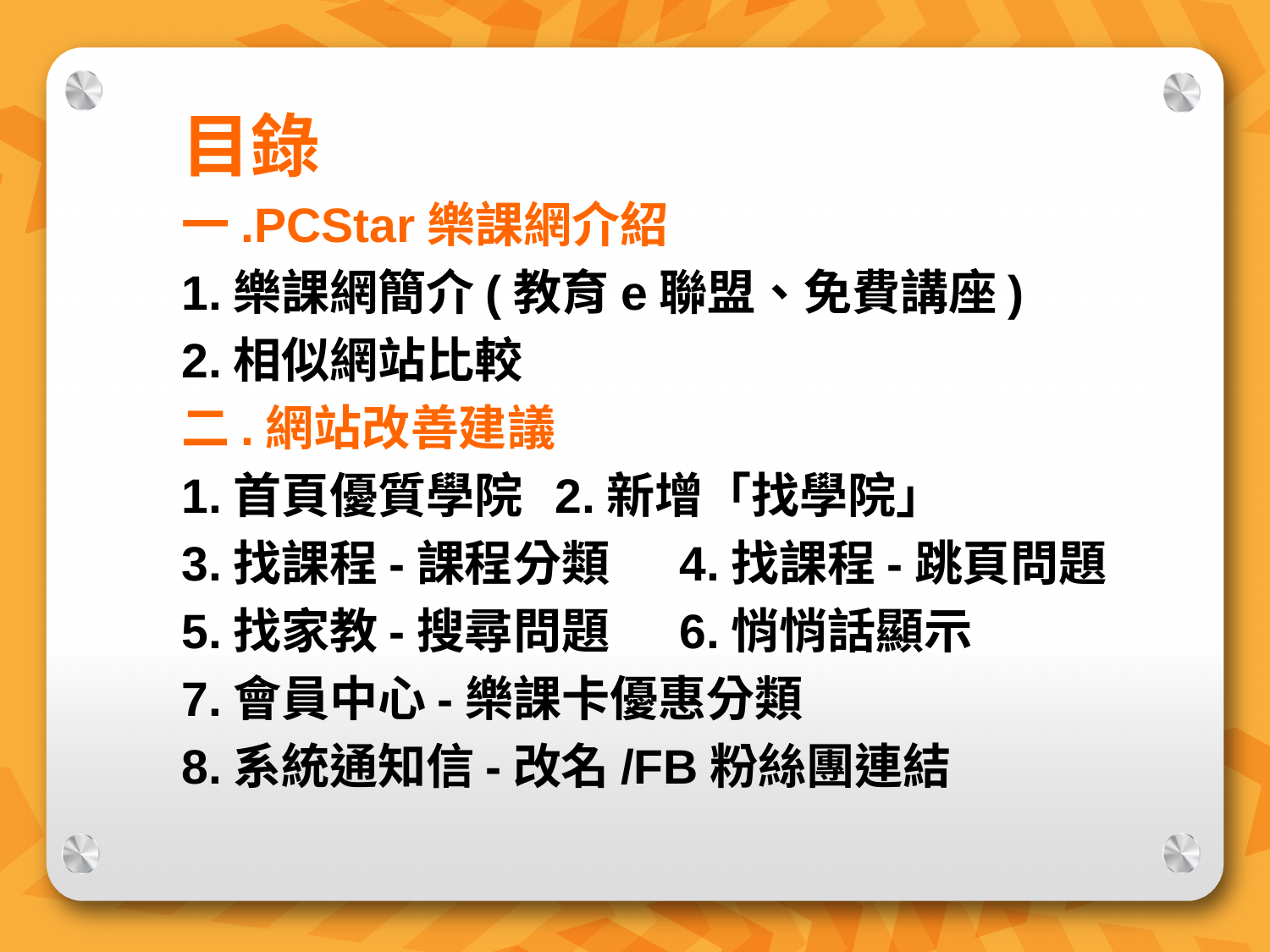

目錄
一.PCStar樂課網介紹
1.樂課網簡介(教育e聯盟、免費講座)
2.相似網站比較
二.網站改善建議
1.首頁優質學院		2.新增「找學院」
3.找課程-課程分類	4.找課程-跳頁問題
5.找家教-搜尋問題	6.悄悄話顯示
7.會員中心-樂課卡優惠分類
8.系統通知信-改名/FB粉絲團連結